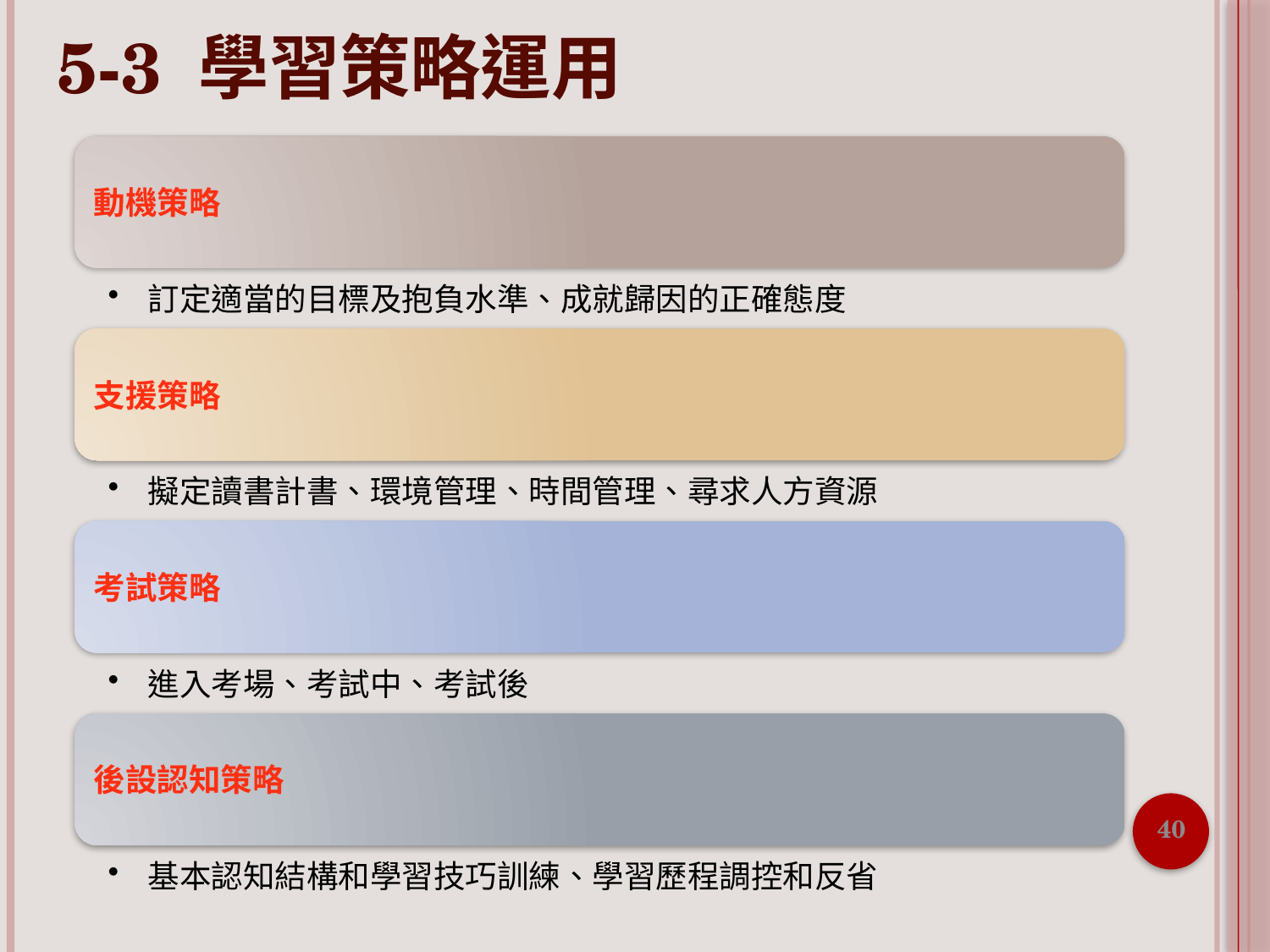

5-3 學習策略運用
動機策略
訂定適當的目標及抱負水準、成就歸因的正確態度
支援策略
擬定讀書計書、環境管理、時間管理、尋求人方資源
考試策略
進入考場、考試中、考試後
後設認知策略
基本認知結構和學習技巧訓練、學習歷程調控和反省

40